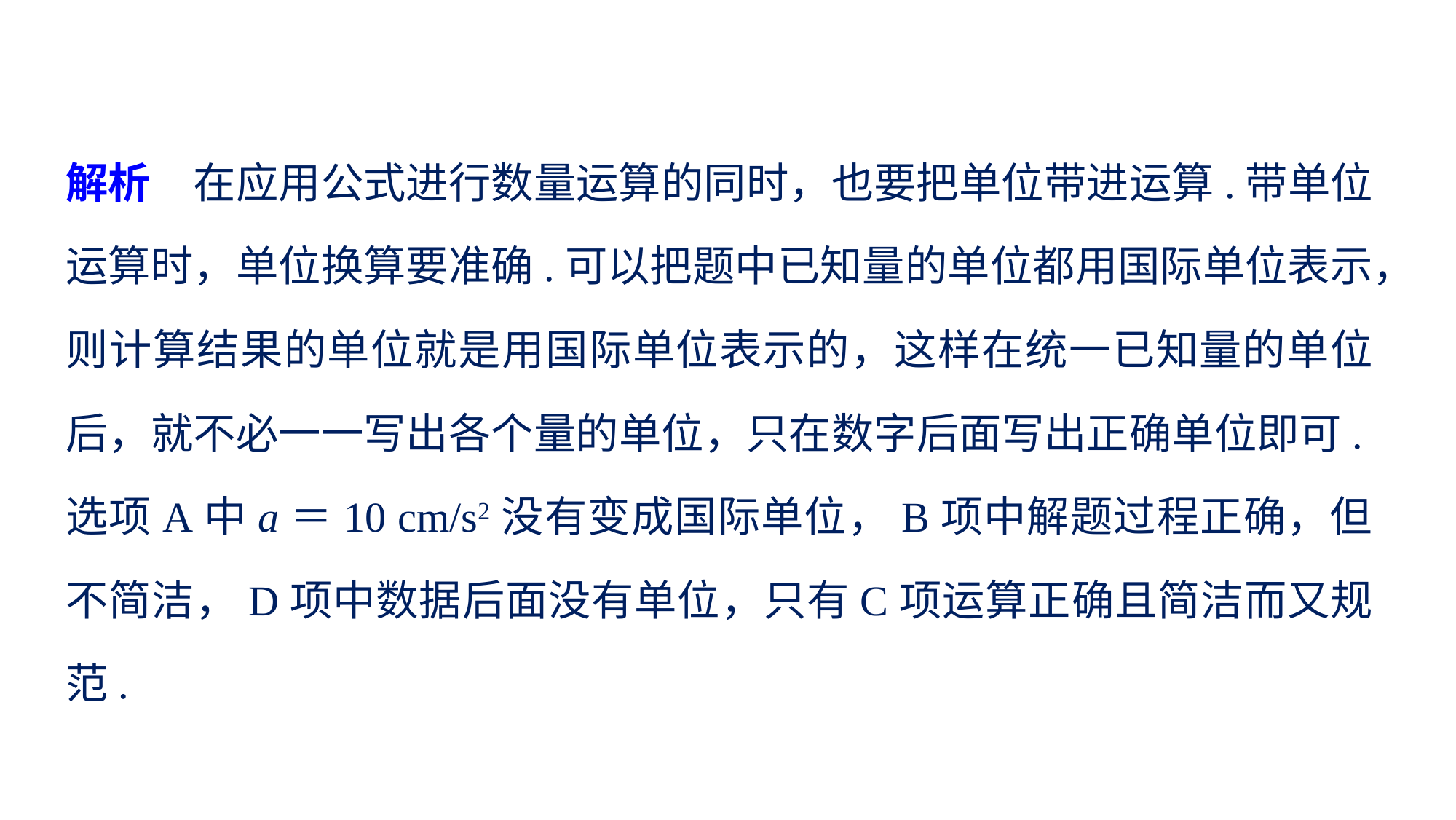

解析　在应用公式进行数量运算的同时，也要把单位带进运算.带单位运算时，单位换算要准确.可以把题中已知量的单位都用国际单位表示，则计算结果的单位就是用国际单位表示的，这样在统一已知量的单位后，就不必一一写出各个量的单位，只在数字后面写出正确单位即可.选项A中a＝10 cm/s2没有变成国际单位，B项中解题过程正确，但不简洁，D项中数据后面没有单位，只有C项运算正确且简洁而又规范.